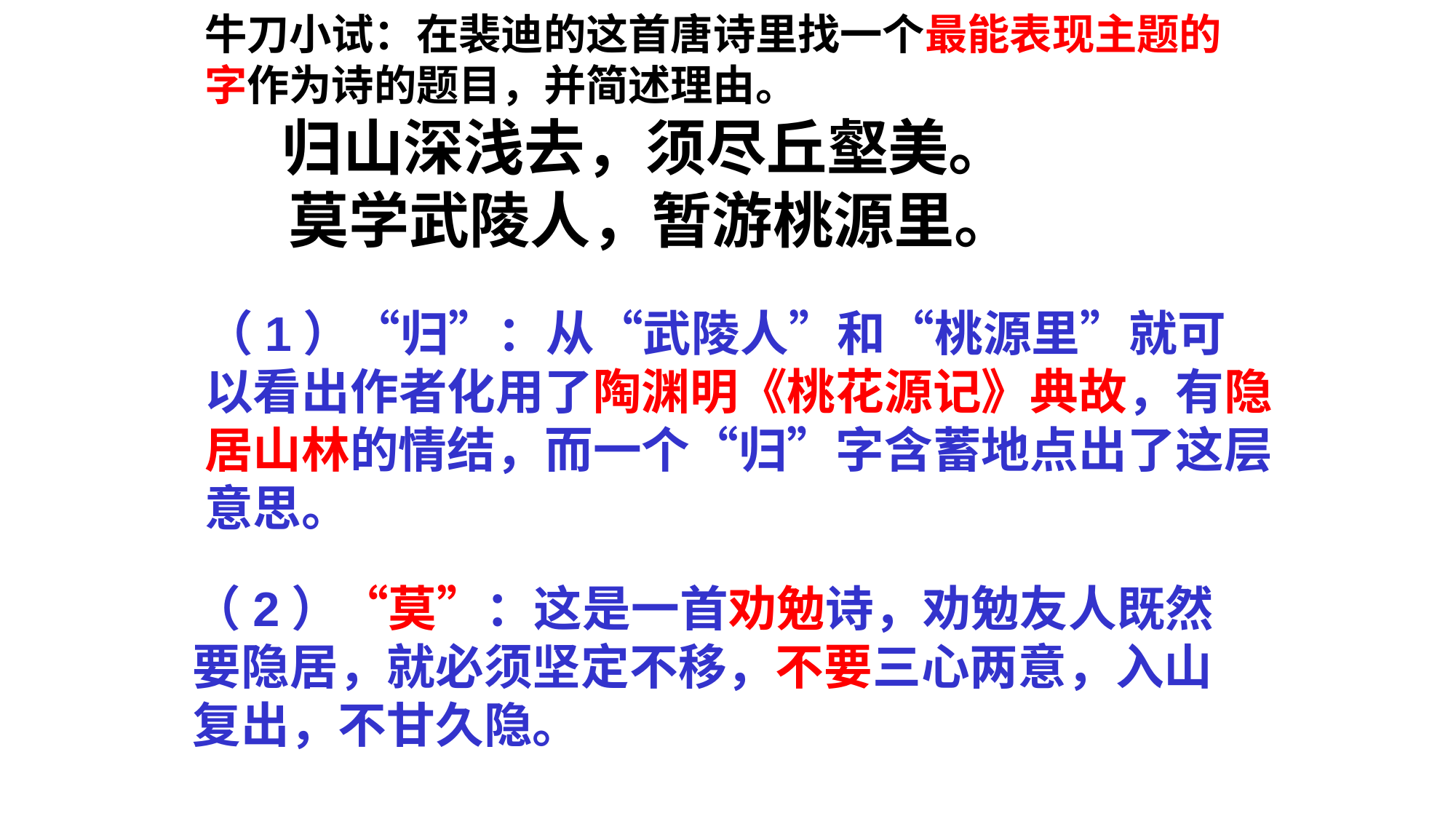

牛刀小试：在裴迪的这首唐诗里找一个最能表现主题的字作为诗的题目，并简述理由。
       归山深浅去，须尽丘壑美。
     莫学武陵人，暂游桃源里。
（1）“归”：从“武陵人”和“桃源里”就可以看出作者化用了陶渊明《桃花源记》典故，有隐居山林的情结，而一个“归”字含蓄地点出了这层意思。

（2）“莫”：这是一首劝勉诗，劝勉友人既然要隐居，就必须坚定不移，不要三心两意，入山复出，不甘久隐。